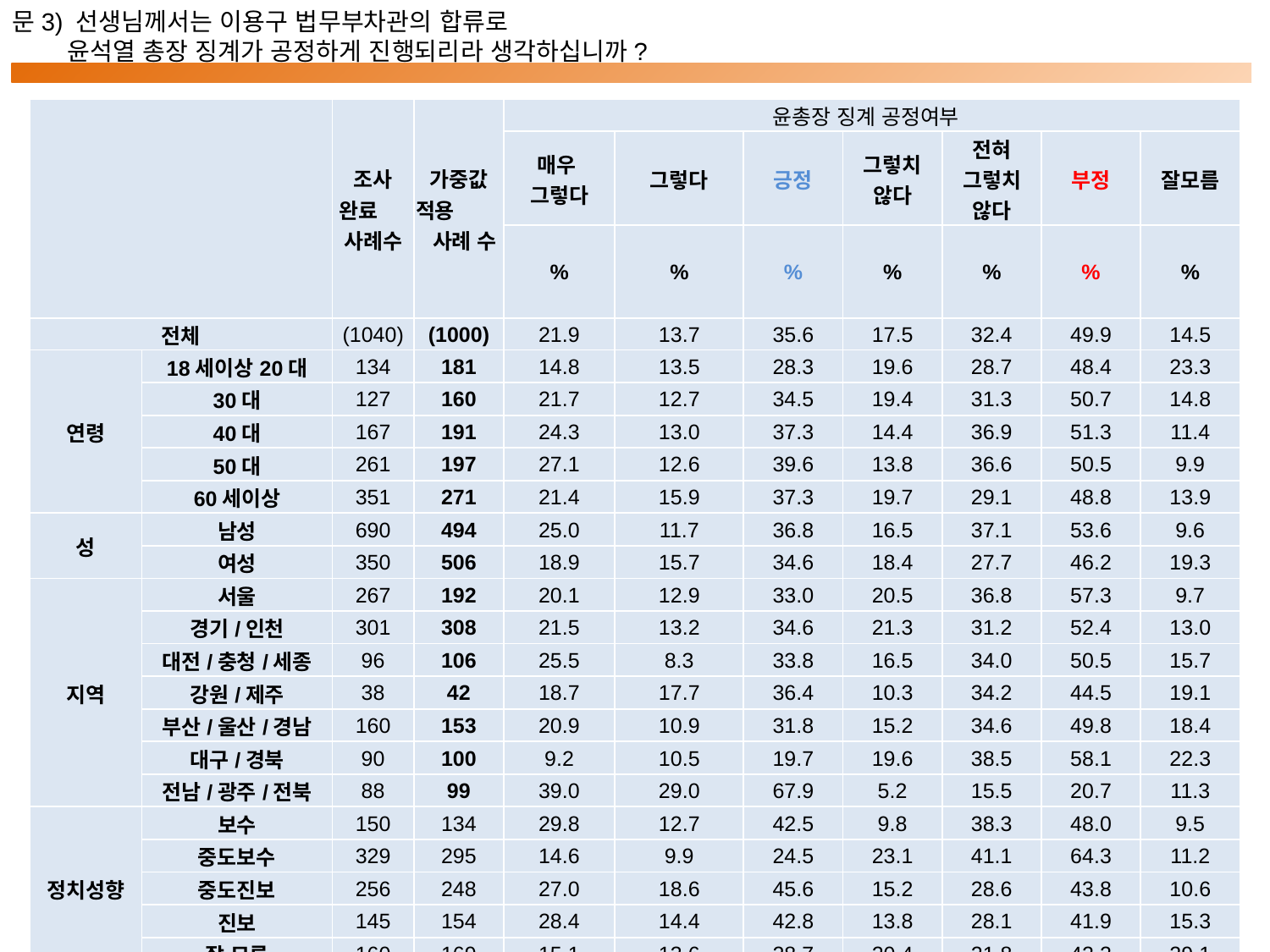

문3) 선생님께서는 이용구 법무부차관의 합류로
       윤석열 총장 징계가 공정하게 진행되리라 생각하십니까?

|  |  | 조사 완료 사례수 | 가중값 적용 사례 수 | 윤총장 징계 공정여부 |  |  |  |  |  |  |
| --- | --- | --- | --- | --- | --- | --- | --- | --- | --- | --- |
|  |  |  |  | 매우 그렇다 | 그렇다 | 긍정 | 그렇치 않다 | 전혀 그렇치 않다 | 부정 | 잘모름 |
|  |  |  |  | % | % | % | % | % | % | % |
| 전체 |  | (1040) | (1000) | 21.9 | 13.7 | 35.6 | 17.5 | 32.4 | 49.9 | 14.5 |
| 연령 | 18세이상20대 | 134 | 181 | 14.8 | 13.5 | 28.3 | 19.6 | 28.7 | 48.4 | 23.3 |
|  | 30대 | 127 | 160 | 21.7 | 12.7 | 34.5 | 19.4 | 31.3 | 50.7 | 14.8 |
|  | 40대 | 167 | 191 | 24.3 | 13.0 | 37.3 | 14.4 | 36.9 | 51.3 | 11.4 |
|  | 50대 | 261 | 197 | 27.1 | 12.6 | 39.6 | 13.8 | 36.6 | 50.5 | 9.9 |
|  | 60세이상 | 351 | 271 | 21.4 | 15.9 | 37.3 | 19.7 | 29.1 | 48.8 | 13.9 |
| 성 | 남성 | 690 | 494 | 25.0 | 11.7 | 36.8 | 16.5 | 37.1 | 53.6 | 9.6 |
|  | 여성 | 350 | 506 | 18.9 | 15.7 | 34.6 | 18.4 | 27.7 | 46.2 | 19.3 |
| 지역 | 서울 | 267 | 192 | 20.1 | 12.9 | 33.0 | 20.5 | 36.8 | 57.3 | 9.7 |
|  | 경기/인천 | 301 | 308 | 21.5 | 13.2 | 34.6 | 21.3 | 31.2 | 52.4 | 13.0 |
|  | 대전/충청/세종 | 96 | 106 | 25.5 | 8.3 | 33.8 | 16.5 | 34.0 | 50.5 | 15.7 |
|  | 강원/제주 | 38 | 42 | 18.7 | 17.7 | 36.4 | 10.3 | 34.2 | 44.5 | 19.1 |
|  | 부산/울산/경남 | 160 | 153 | 20.9 | 10.9 | 31.8 | 15.2 | 34.6 | 49.8 | 18.4 |
|  | 대구/경북 | 90 | 100 | 9.2 | 10.5 | 19.7 | 19.6 | 38.5 | 58.1 | 22.3 |
|  | 전남/광주/전북 | 88 | 99 | 39.0 | 29.0 | 67.9 | 5.2 | 15.5 | 20.7 | 11.3 |
| 정치성향 | 보수 | 150 | 134 | 29.8 | 12.7 | 42.5 | 9.8 | 38.3 | 48.0 | 9.5 |
|  | 중도보수 | 329 | 295 | 14.6 | 9.9 | 24.5 | 23.1 | 41.1 | 64.3 | 11.2 |
|  | 중도진보 | 256 | 248 | 27.0 | 18.6 | 45.6 | 15.2 | 28.6 | 43.8 | 10.6 |
|  | 진보 | 145 | 154 | 28.4 | 14.4 | 42.8 | 13.8 | 28.1 | 41.9 | 15.3 |
|  | 잘 모름 | 160 | 169 | 15.1 | 13.6 | 28.7 | 20.4 | 21.8 | 42.2 | 29.1 |